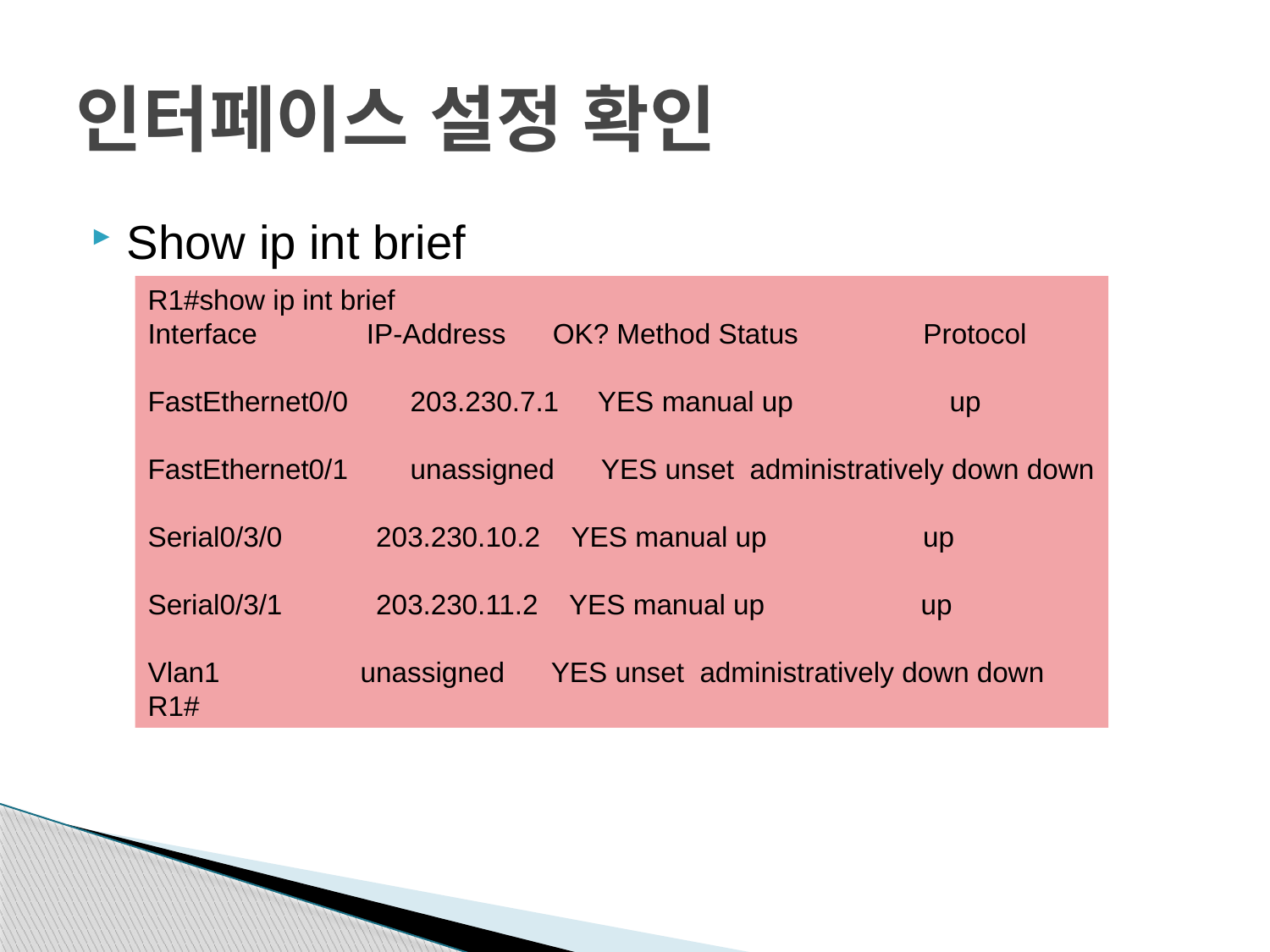

# 인터페이스 설정 확인
Show ip int brief
R1#show ip int brief
Interface              IP-Address      OK? Method Status                Protocol

FastEthernet0/0        203.230.7.1     YES manual up                    up

FastEthernet0/1        unassigned      YES unset  administratively down down

Serial0/3/0            203.230.10.2    YES manual up                    up

Serial0/3/1            203.230.11.2    YES manual up                    up

Vlan1                  unassigned      YES unset  administratively down down
R1#